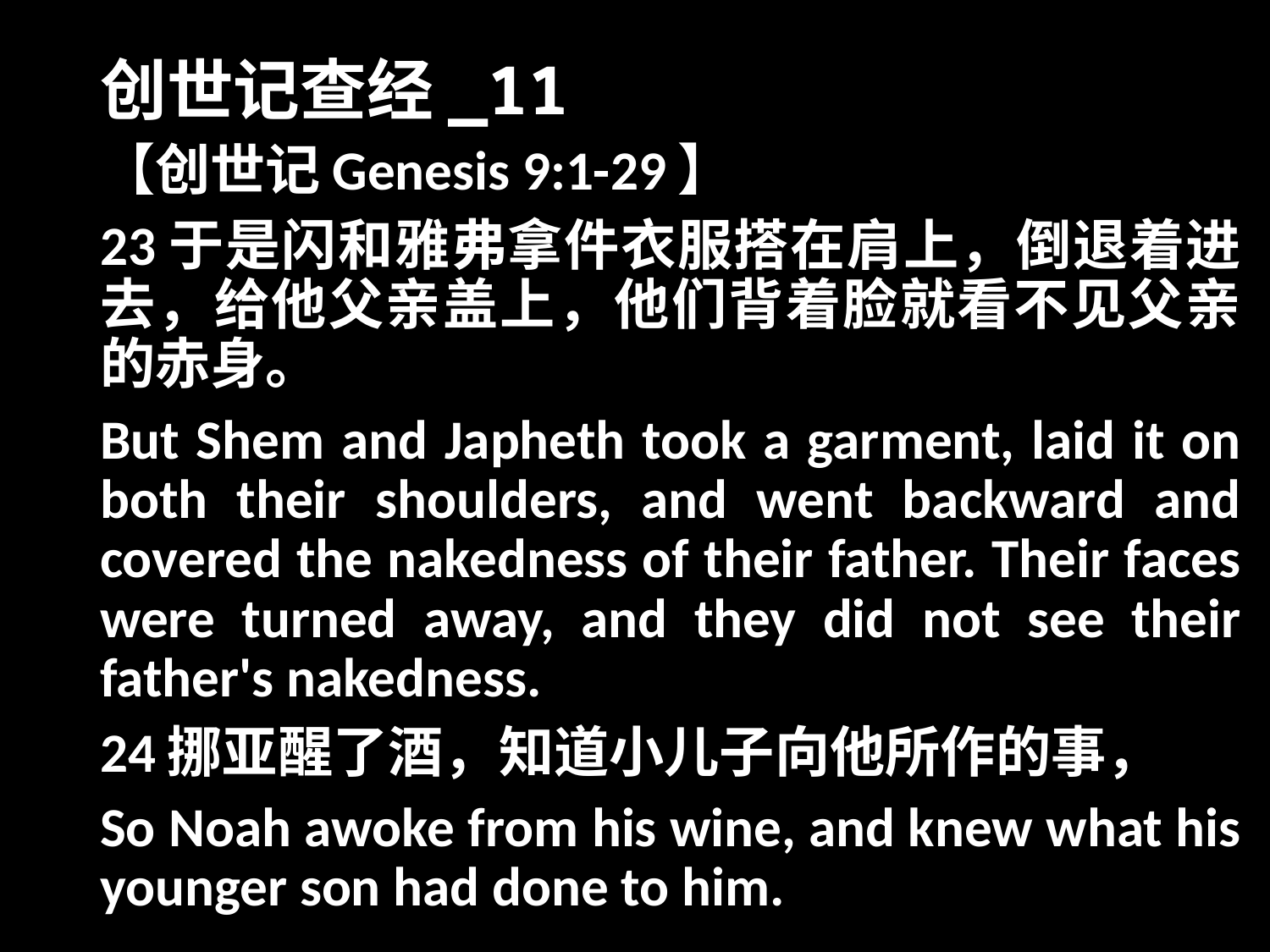

# 创世记查经_11
【创世记Genesis 9:1-29】
23于是闪和雅弗拿件衣服搭在肩上，倒退着进去，给他父亲盖上，他们背着脸就看不见父亲的赤身。
But Shem and Japheth took a garment, laid it on both their shoulders, and went backward and covered the nakedness of their father. Their faces were turned away, and they did not see their father's nakedness.
24挪亚醒了酒，知道小儿子向他所作的事，
So Noah awoke from his wine, and knew what his younger son had done to him.